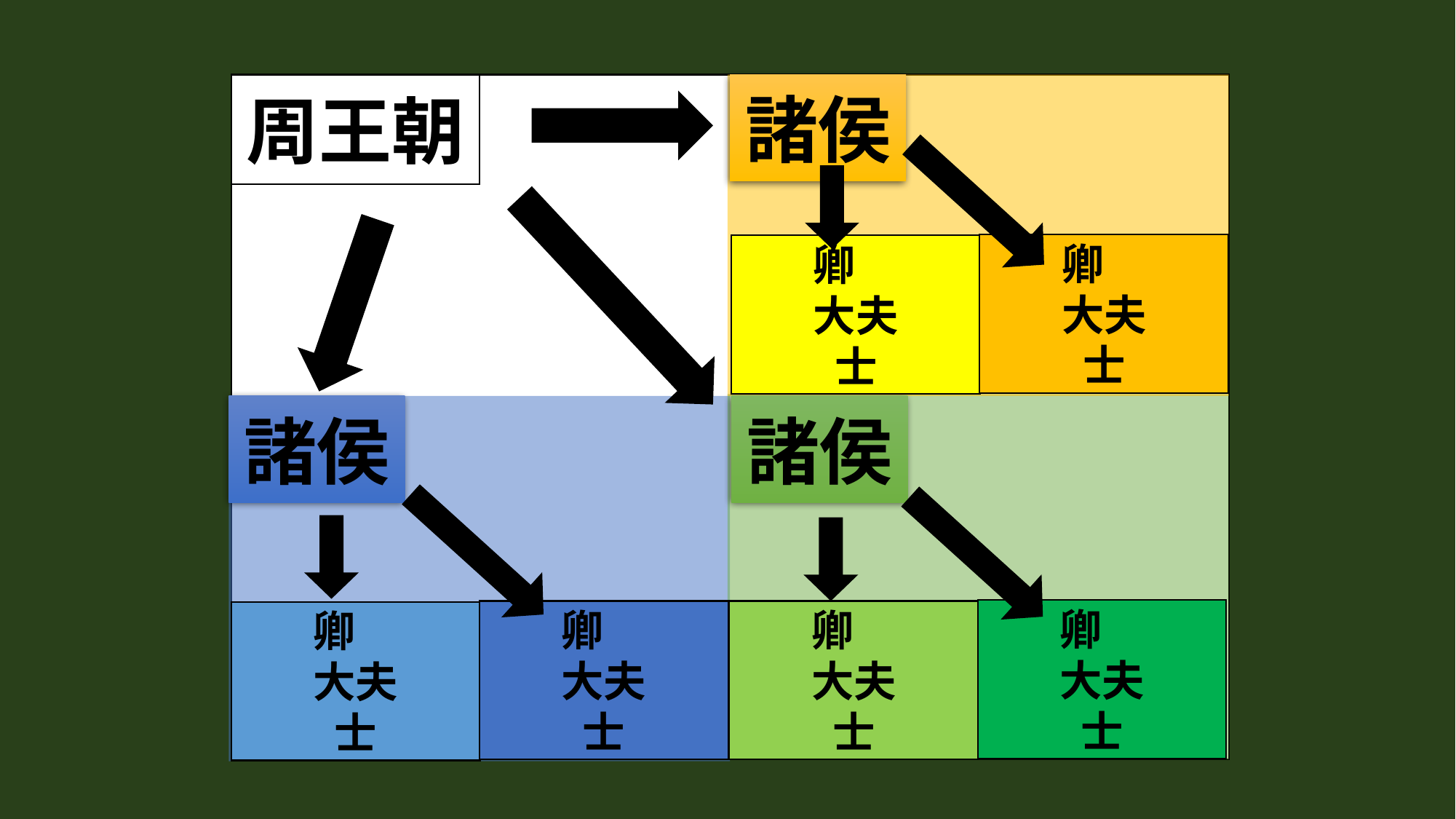

周王朝

諸侯

卿
大夫
士
卿
大夫
士

諸侯

諸侯

卿
大夫
士
卿
大夫
士
卿
大夫
士
卿
大夫
士